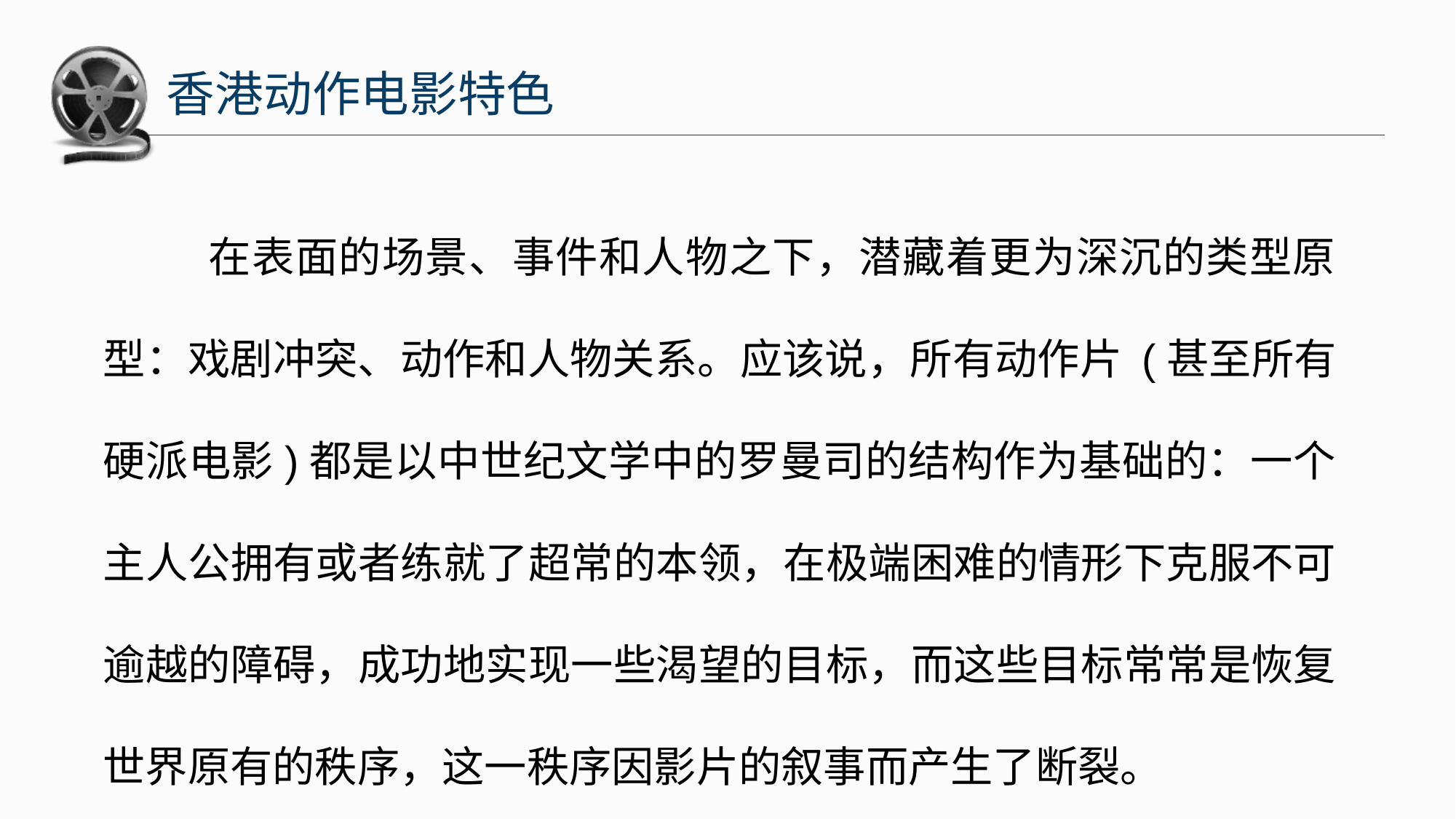

香港动作电影特色
         在表面的场景、事件和人物之下，潜藏着更为深沉的类型原型：戏剧冲突、动作和人物关系。应该说，所有动作片 (甚至所有硬派电影)都是以中世纪文学中的罗曼司的结构作为基础的：一个主人公拥有或者练就了超常的本领，在极端困难的情形下克服不可逾越的障碍，成功地实现一些渴望的目标，而这些目标常常是恢复世界原有的秩序，这一秩序因影片的叙事而产生了断裂。